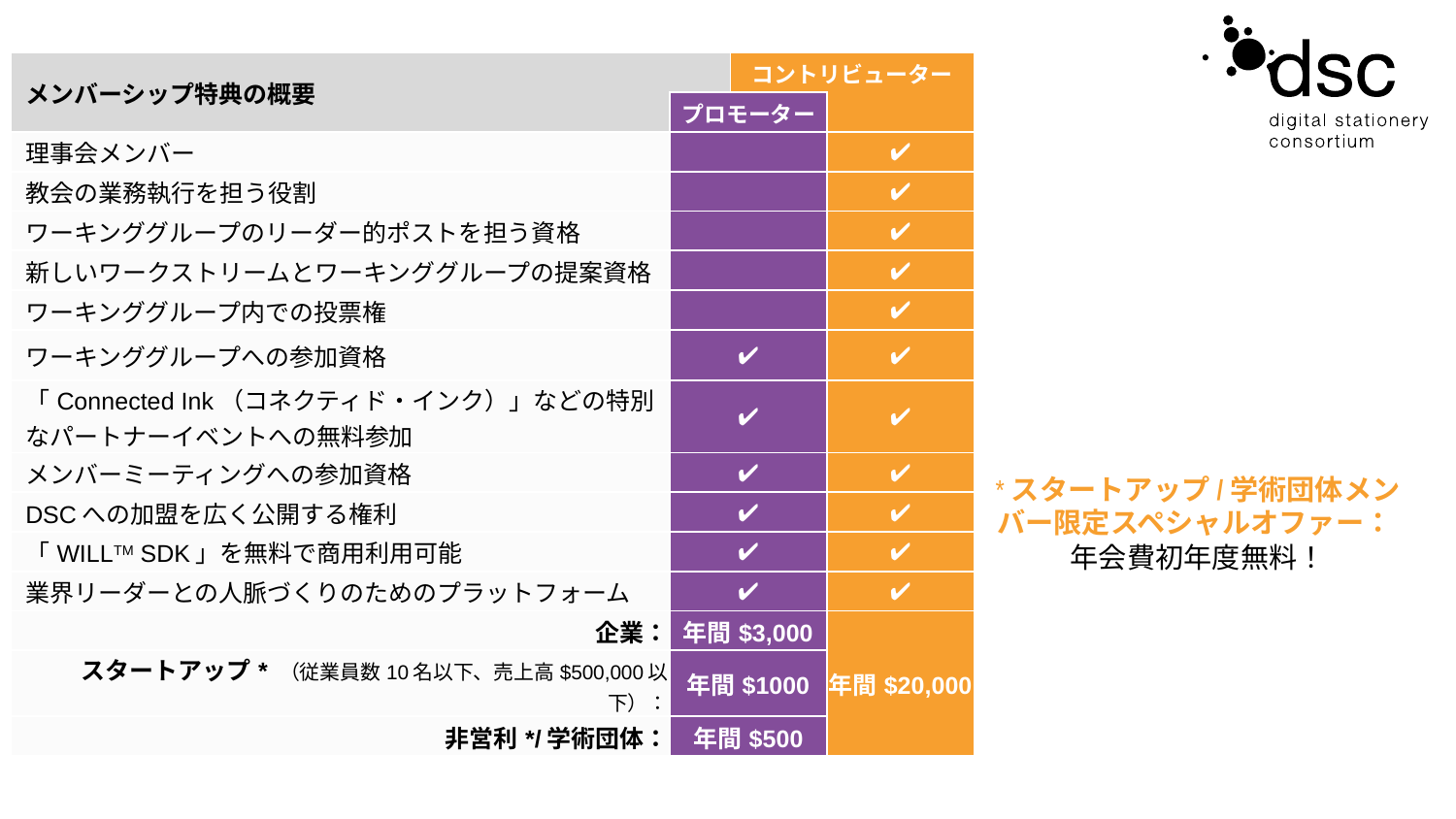

| メンバーシップ特典の概要 |  | コントリビューター |  |
| --- | --- | --- | --- |
|  | プロモーター |  |  |
| 理事会メンバー |  |  | ✔ |
| 教会の業務執行を担う役割 |  |  | ✔ |
| ワーキンググループのリーダー的ポストを担う資格 |  |  | ✔ |
| 新しいワークストリームとワーキンググループの提案資格 |  |  | ✔ |
| ワーキンググループ内での投票権 |  |  | ✔ |
| ワーキンググループへの参加資格 | ✔ |  | ✔ |
| 「Connected Ink（コネクティド・インク）」などの特別なパートナーイベントへの無料参加 | ✔ |  | ✔ |
| メンバーミーティングへの参加資格 | ✔ |  | ✔ |
| DSCへの加盟を広く公開する権利 | ✔ |  | ✔ |
| 「WILLTM SDK」を無料で商用利用可能 | ✔ |  | ✔ |
| 業界リーダーとの人脈づくりのためのプラットフォーム | ✔ |  | ✔ |
| 企業： | 年間$3,000 |  | 年間$20,000 |
| スタートアップ\* （従業員数10名以下、売上高$500,000以下）： | 年間$1000 |  |  |
| 非営利\*/学術団体： | 年間$500 |  |  |
*スタートアップ/学術団体メンバー限定スペシャルオファー：
年会費初年度無料！

6
社外秘All rights are reserved.Copyright © 2017 Digital Stationery Consortium